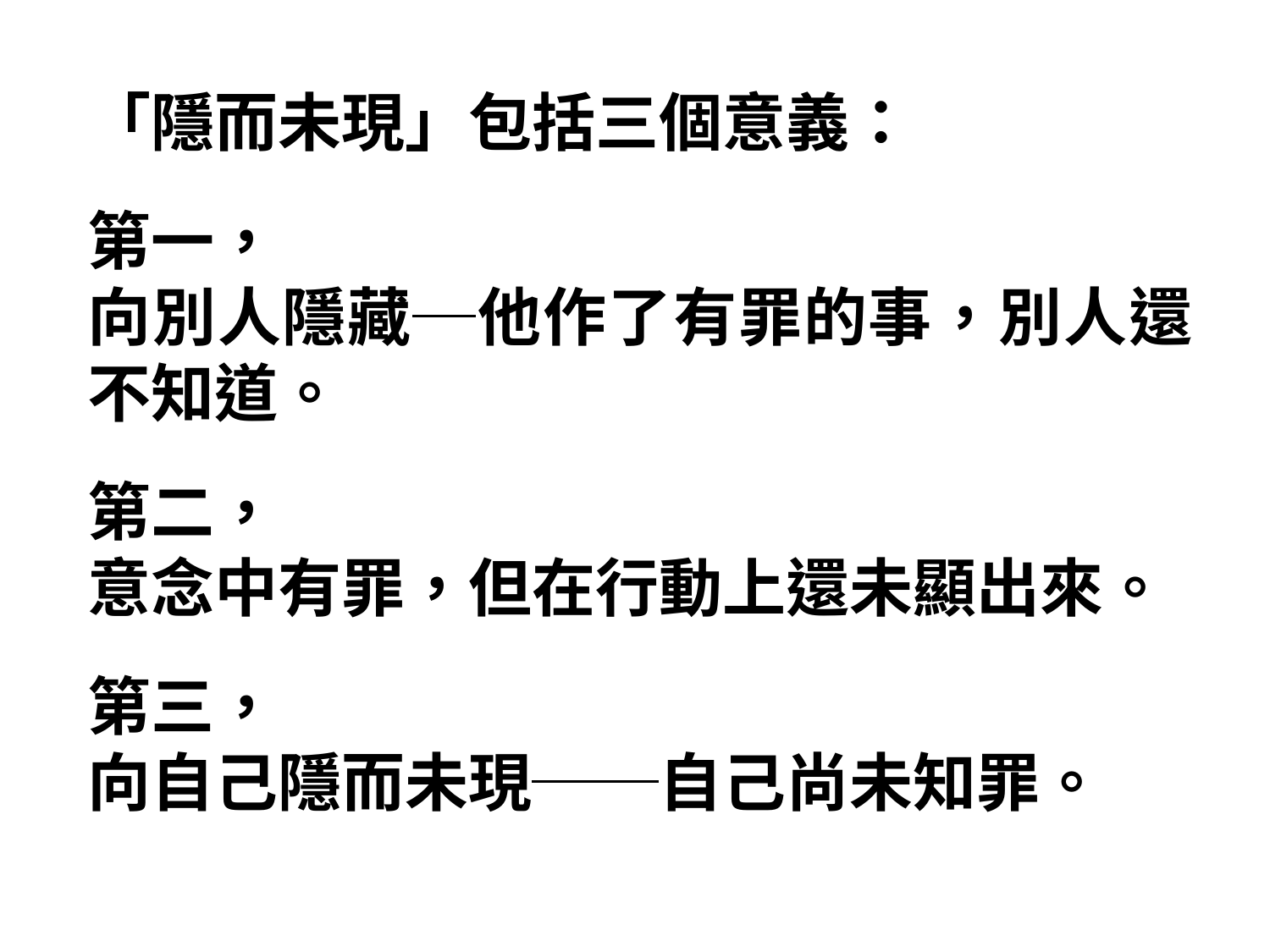

「隱而未現」包括三個意義：

第一，
向別人隱藏─他作了有罪的事，別人還不知道。

第二，
意念中有罪，但在行動上還未顯出來。

第三，
向自己隱而未現──自己尚未知罪。